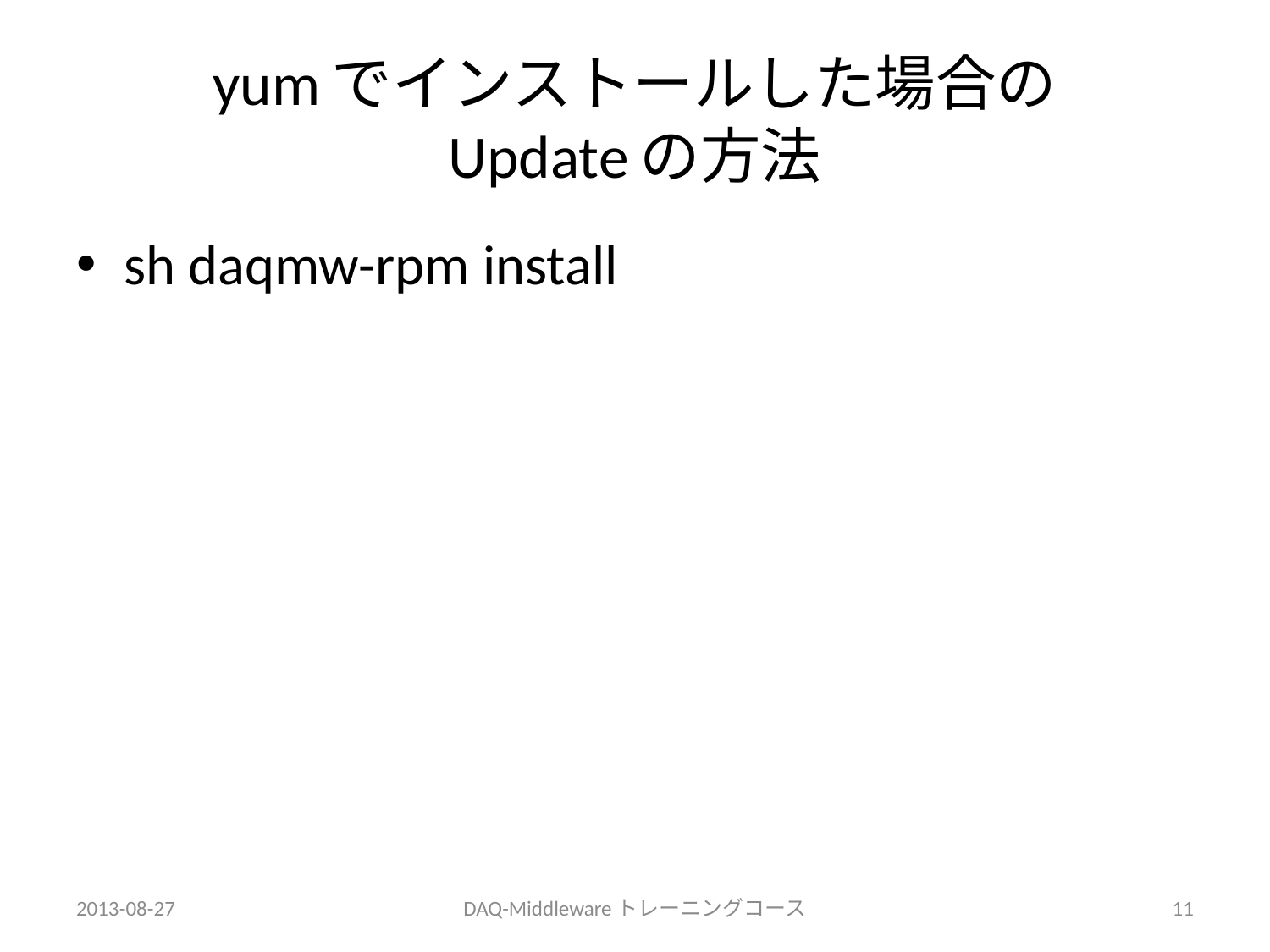

# yumでインストールした場合の Updateの方法
sh daqmw-rpm install

2013-08-27
DAQ-Middlewareトレーニングコース
11